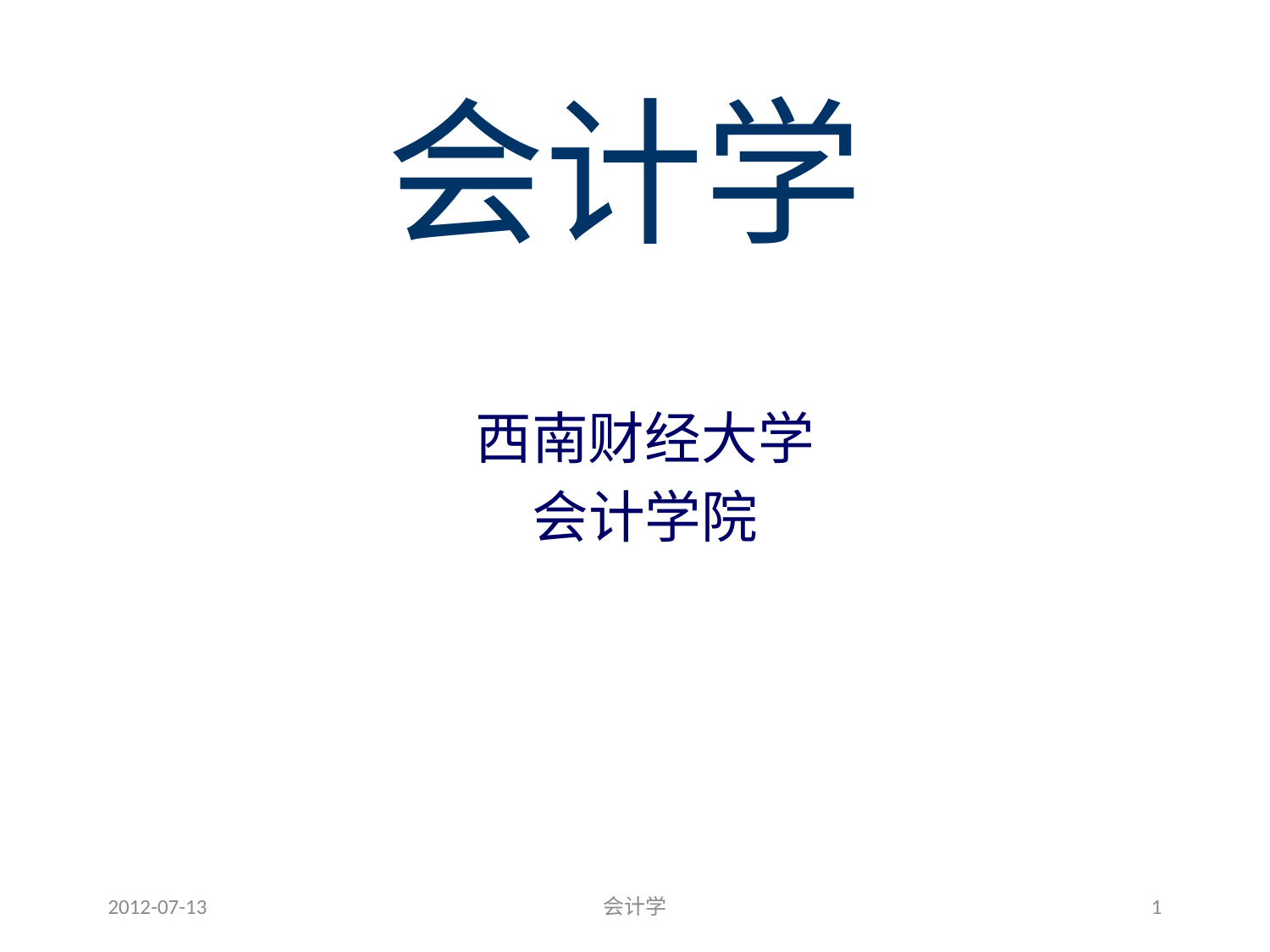

# 会计学
西南财经大学
会计学院
2012-07-13
会计学
1